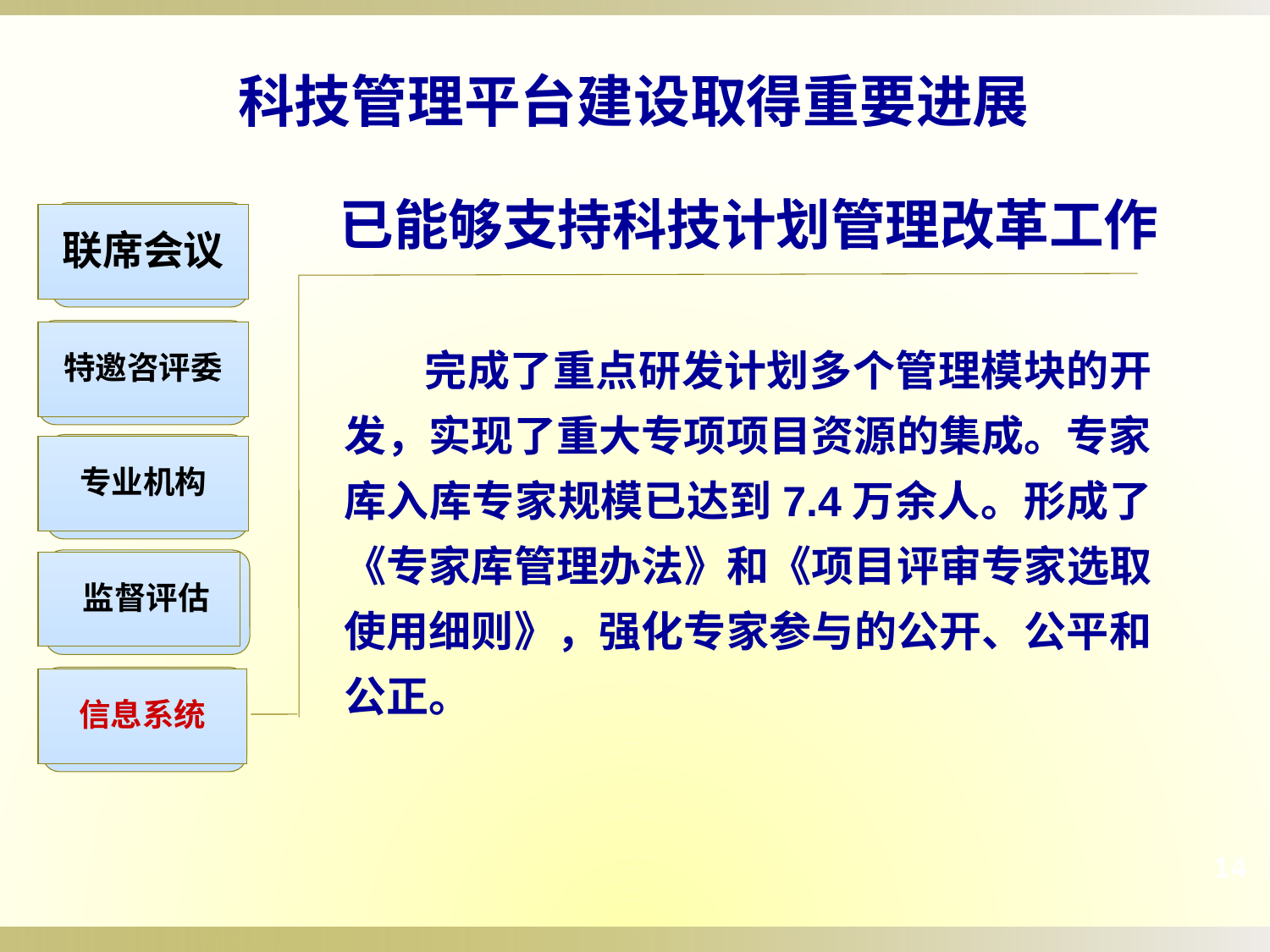

科技管理平台建设取得重要进展
已能够支持科技计划管理改革工作

联席会议

       完成了重点研发计划多个管理模块的开发，实现了重大专项项目资源的集成。专家库入库专家规模已达到7.4万余人。形成了《专家库管理办法》和《项目评审专家选取使用细则》，强化专家参与的公开、公平和公正。

特邀咨评委

专业机构

 监督评估

信息系统

14